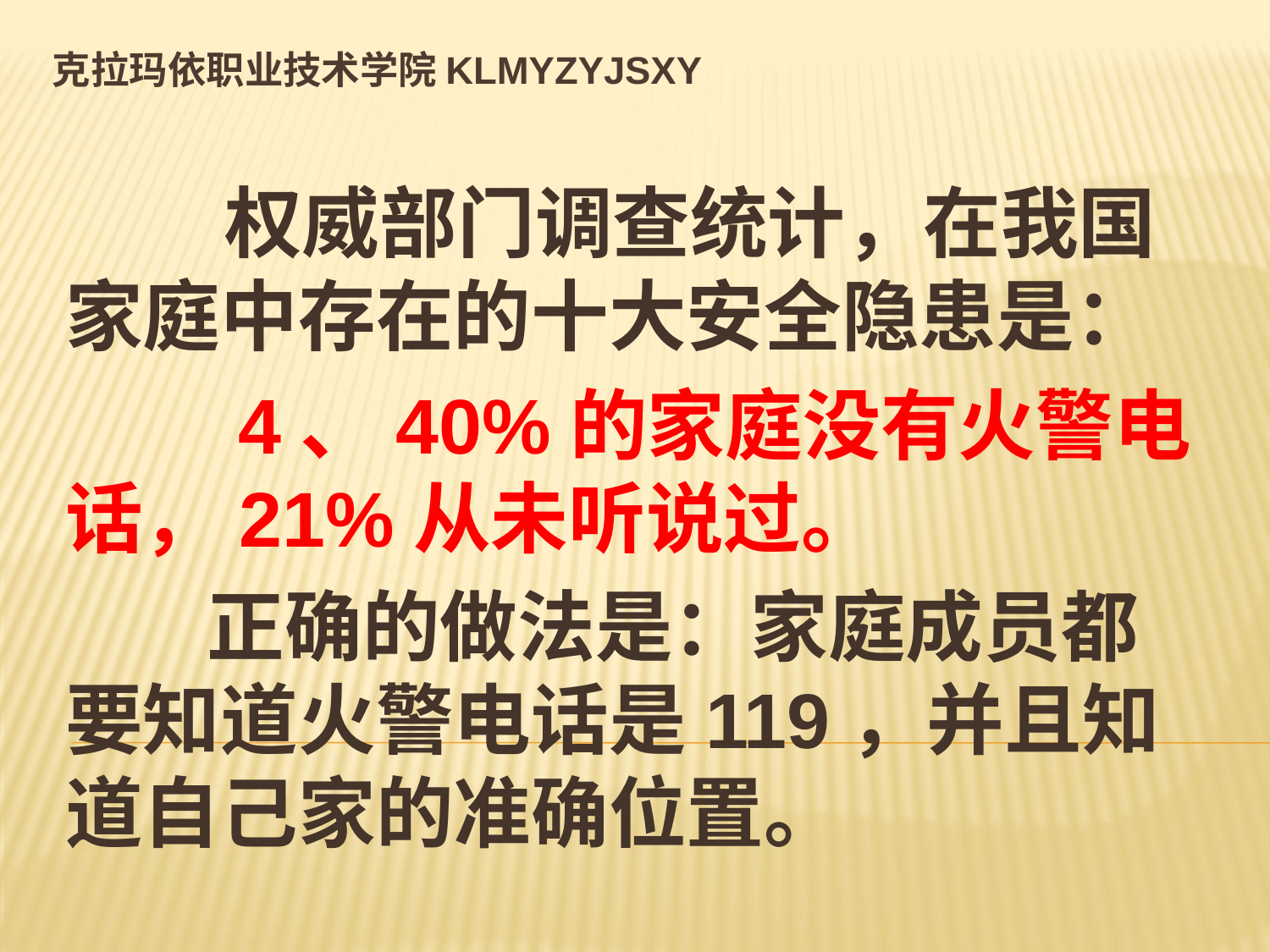

# 克拉玛依职业技术学院klmyzyjsxy
        权威部门调查统计，在我国家庭中存在的十大安全隐患是：
        4、40%的家庭没有火警电话，21%从未听说过。
       正确的做法是：家庭成员都要知道火警电话是119，并且知道自己家的准确位置。